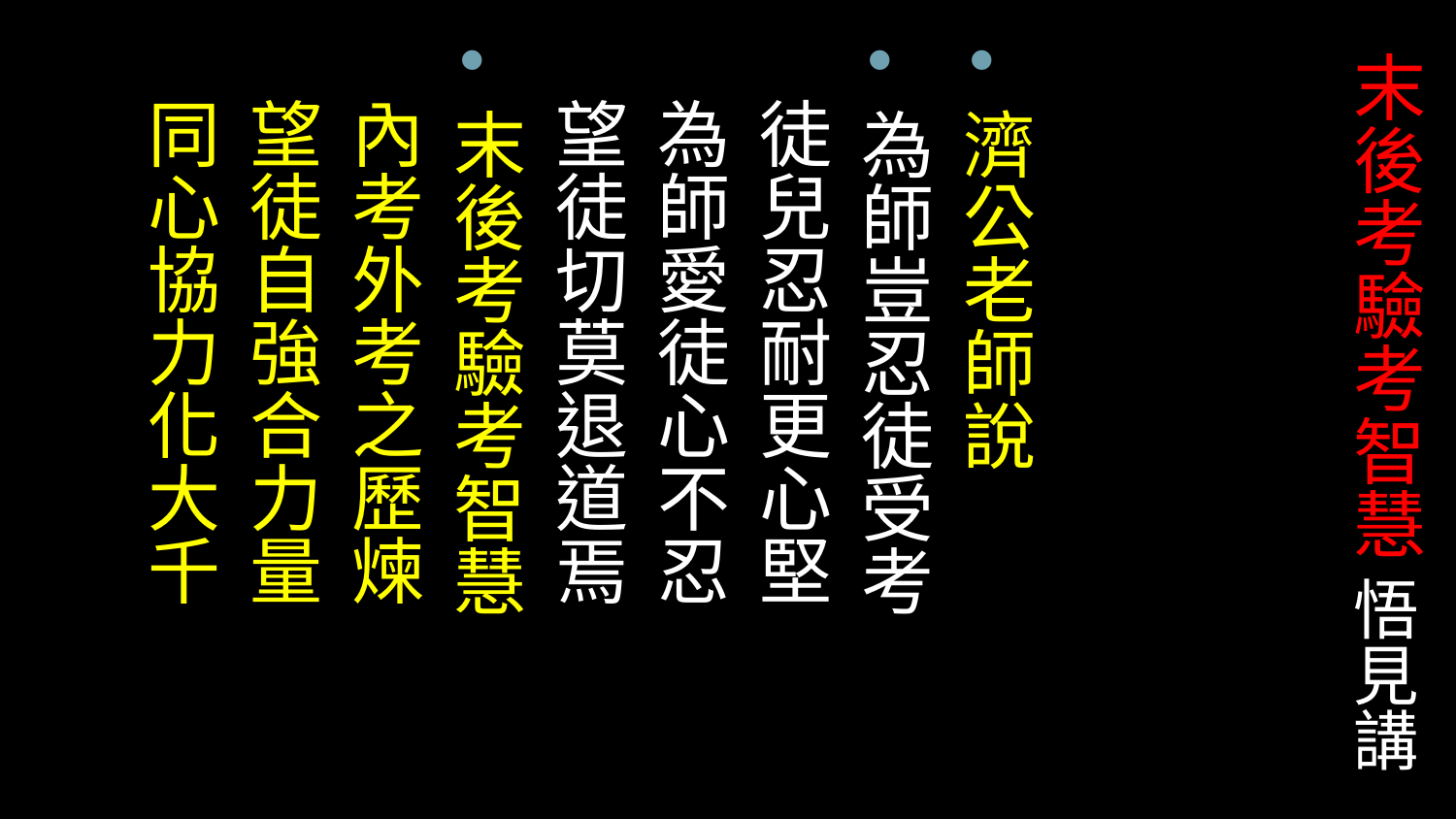

# 末後考驗考智慧 悟見講
濟公老師說
為師豈忍徒受考
  徒兒忍耐更心堅
  為師愛徒心不忍
  望徒切莫退道焉
末後考驗考智慧
  內考外考之歷煉
  望徒自強合力量
  同心協力化大千